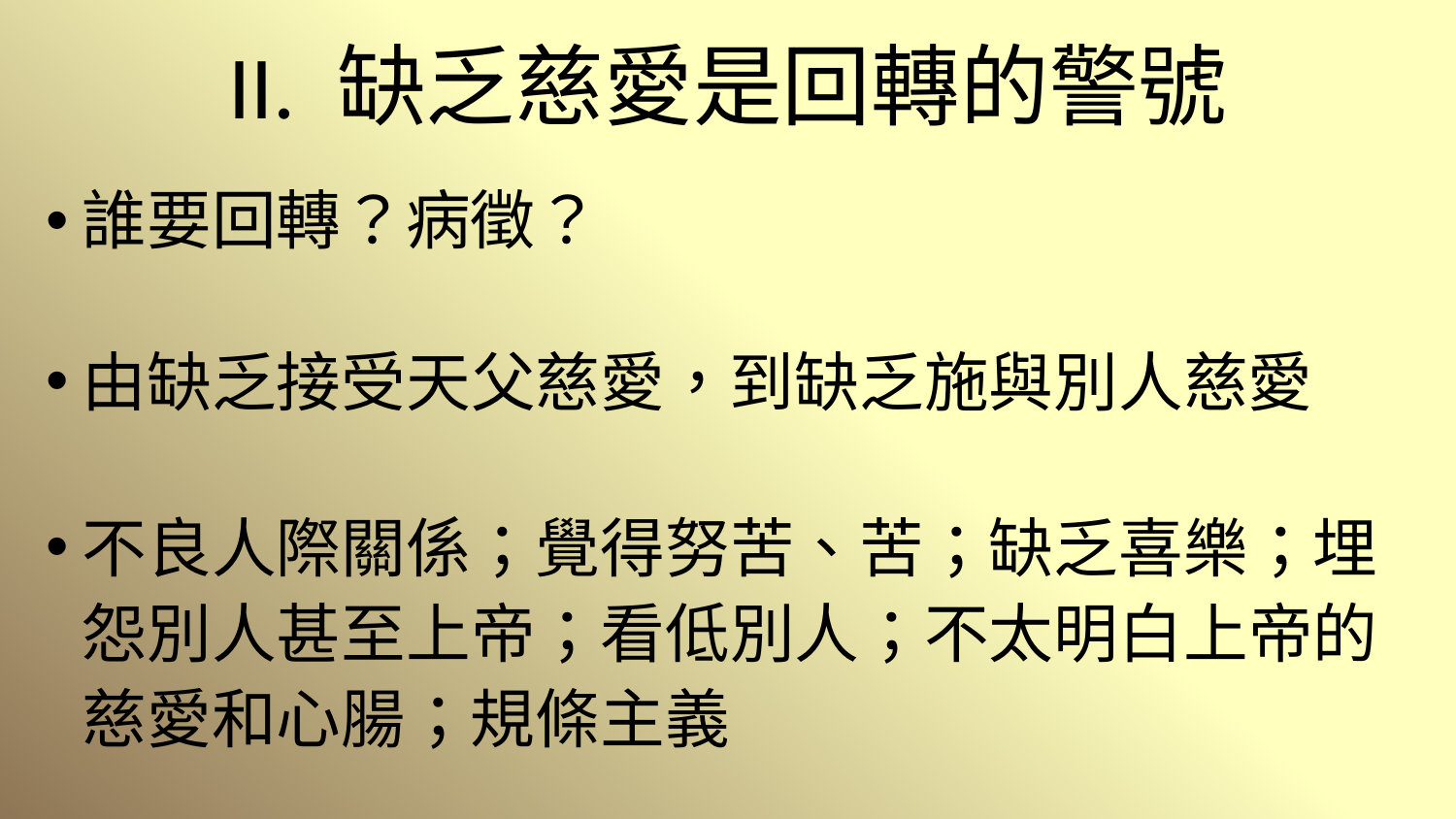

# II. 缺乏慈愛是回轉的警號
誰要回轉？病徵？

由缺乏接受天父慈愛，到缺乏施與別人慈愛

不良人際關係；覺得努苦、苦；缺乏喜樂；埋怨別人甚至上帝；看低別人；不太明白上帝的慈愛和心腸；規條主義